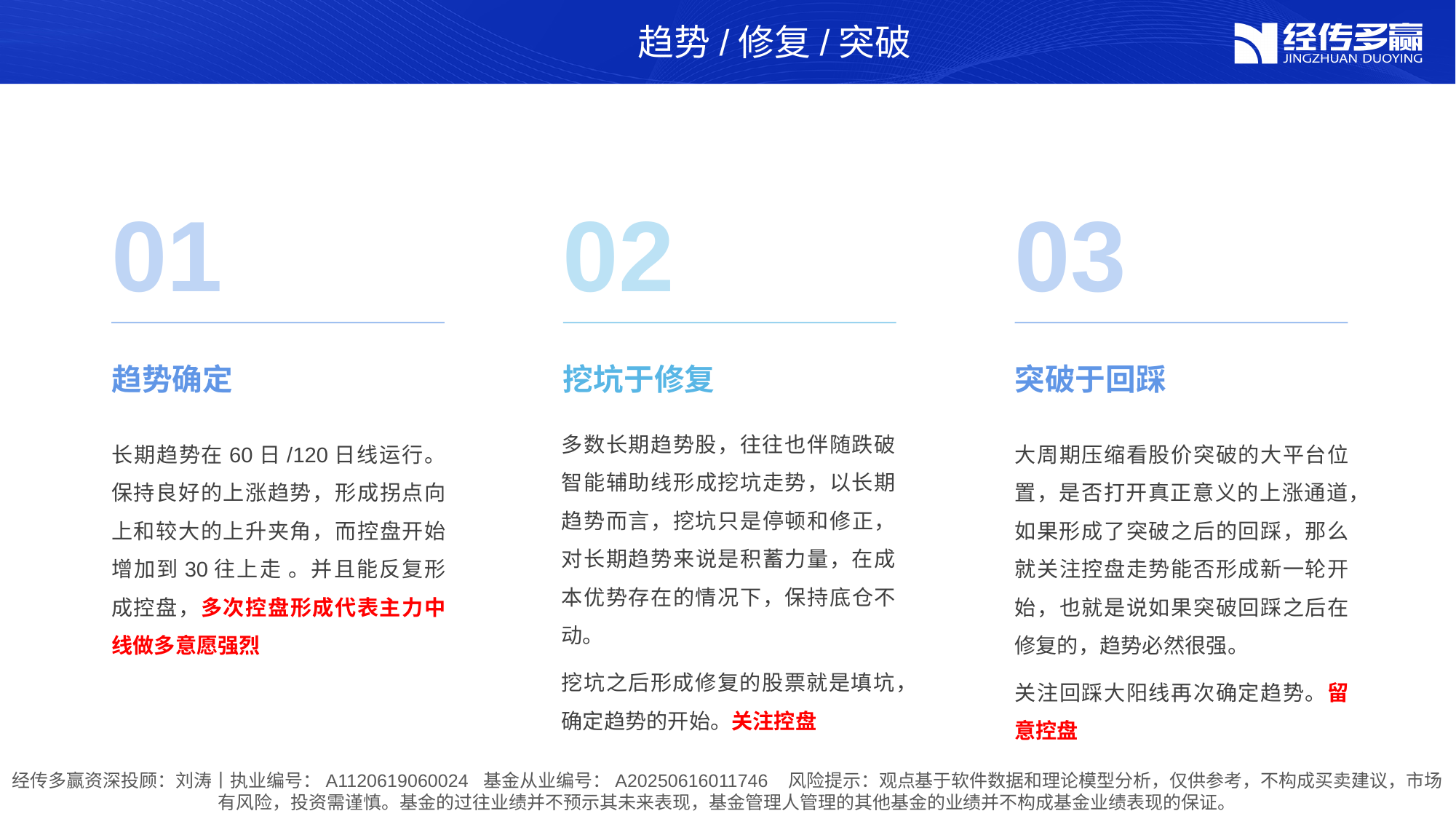

趋势/修复/突破
01
02
03
趋势确定
挖坑于修复
突破于回踩
多数长期趋势股，往往也伴随跌破智能辅助线形成挖坑走势，以长期趋势而言，挖坑只是停顿和修正，对长期趋势来说是积蓄力量，在成本优势存在的情况下，保持底仓不动。
挖坑之后形成修复的股票就是填坑，确定趋势的开始。关注控盘
长期趋势在60日/120日线运行。保持良好的上涨趋势，形成拐点向上和较大的上升夹角，而控盘开始增加到30往上走 。并且能反复形成控盘，多次控盘形成代表主力中线做多意愿强烈
大周期压缩看股价突破的大平台位置，是否打开真正意义的上涨通道，如果形成了突破之后的回踩，那么就关注控盘走势能否形成新一轮开始，也就是说如果突破回踩之后在修复的，趋势必然很强。
关注回踩大阳线再次确定趋势。留意控盘